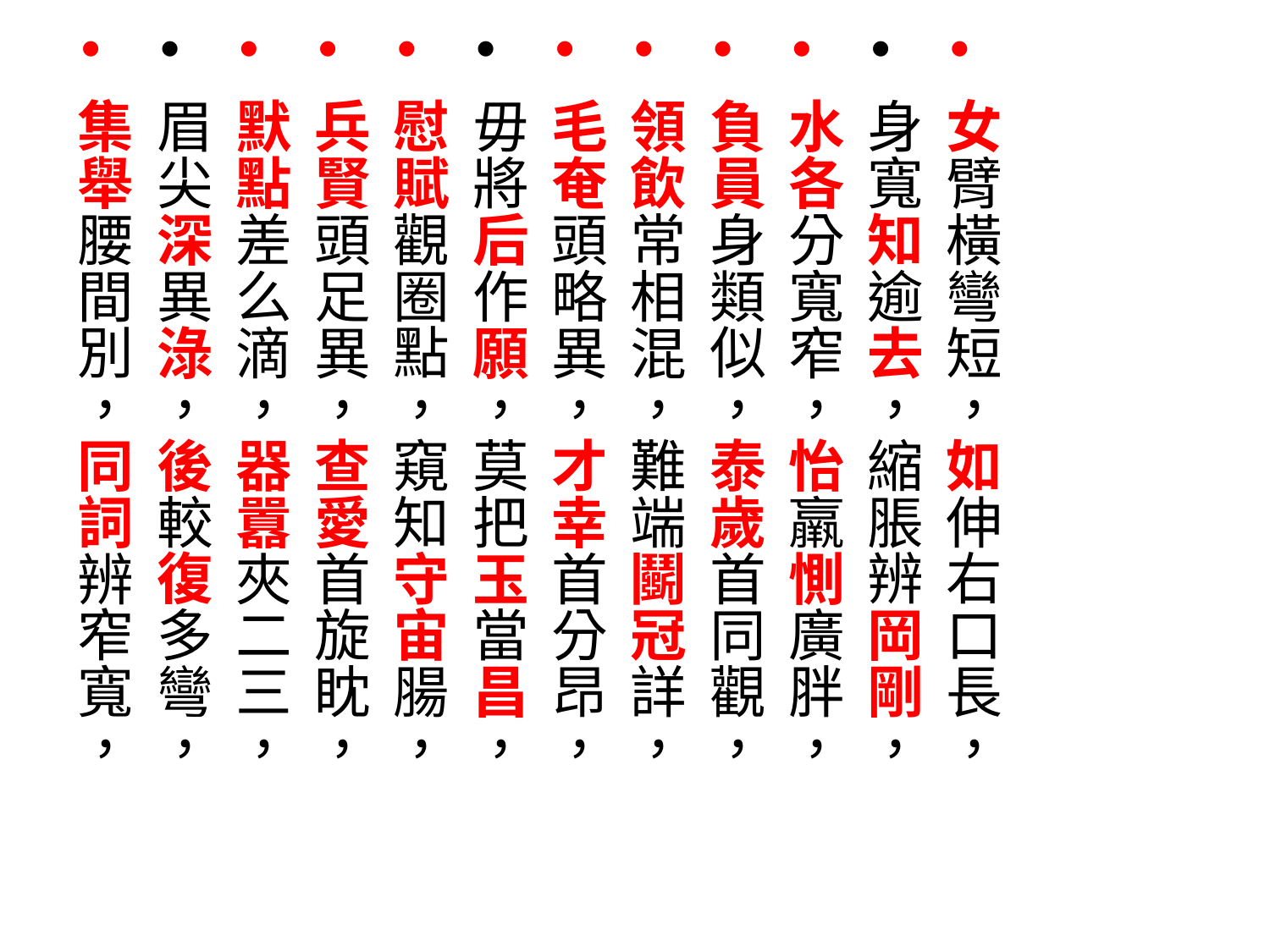

女臂橫彎短，如伸右口長，
身寬知逾去，縮脹辨岡剛，
水各分寬窄，怡羸惻廣胖，
負員身類似，泰歲首同觀，
領飲常相混，難端鬬冠詳，
毛奄頭略異，才幸首分昂，
毋將后作願，莫把玉當昌，
慰賦觀圈點，窺知守宙腸，
兵賢頭足異，查愛首旋眈，
默點差么滴，器囂夾二三，
眉尖深異淥，後較復多彎，
集舉腰間別，同詞辨窄寬，
#